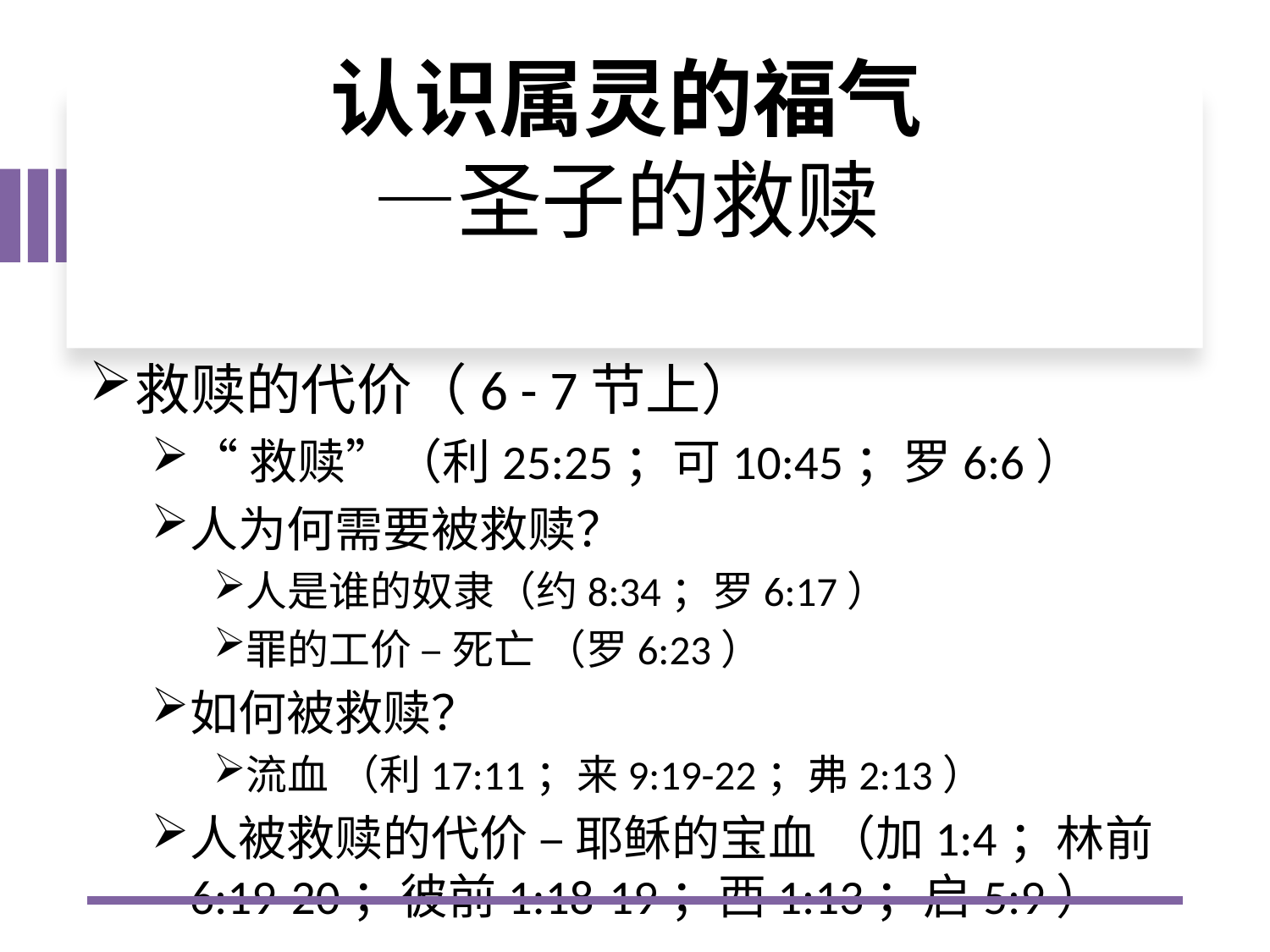

# 认识属灵的福气 —圣子的救赎

救赎的代价（6 - 7节上）
“救赎”（利25:25；可10:45；罗6:6）
人为何需要被救赎？
人是谁的奴隶（约8:34；罗6:17）
罪的工价 – 死亡 （罗6:23）
如何被救赎？
流血 （利17:11；来9:19-22；弗2:13）
人被救赎的代价 – 耶稣的宝血 （加1:4；林前6:19-20；彼前1:18-19；西1:13；启5:9）